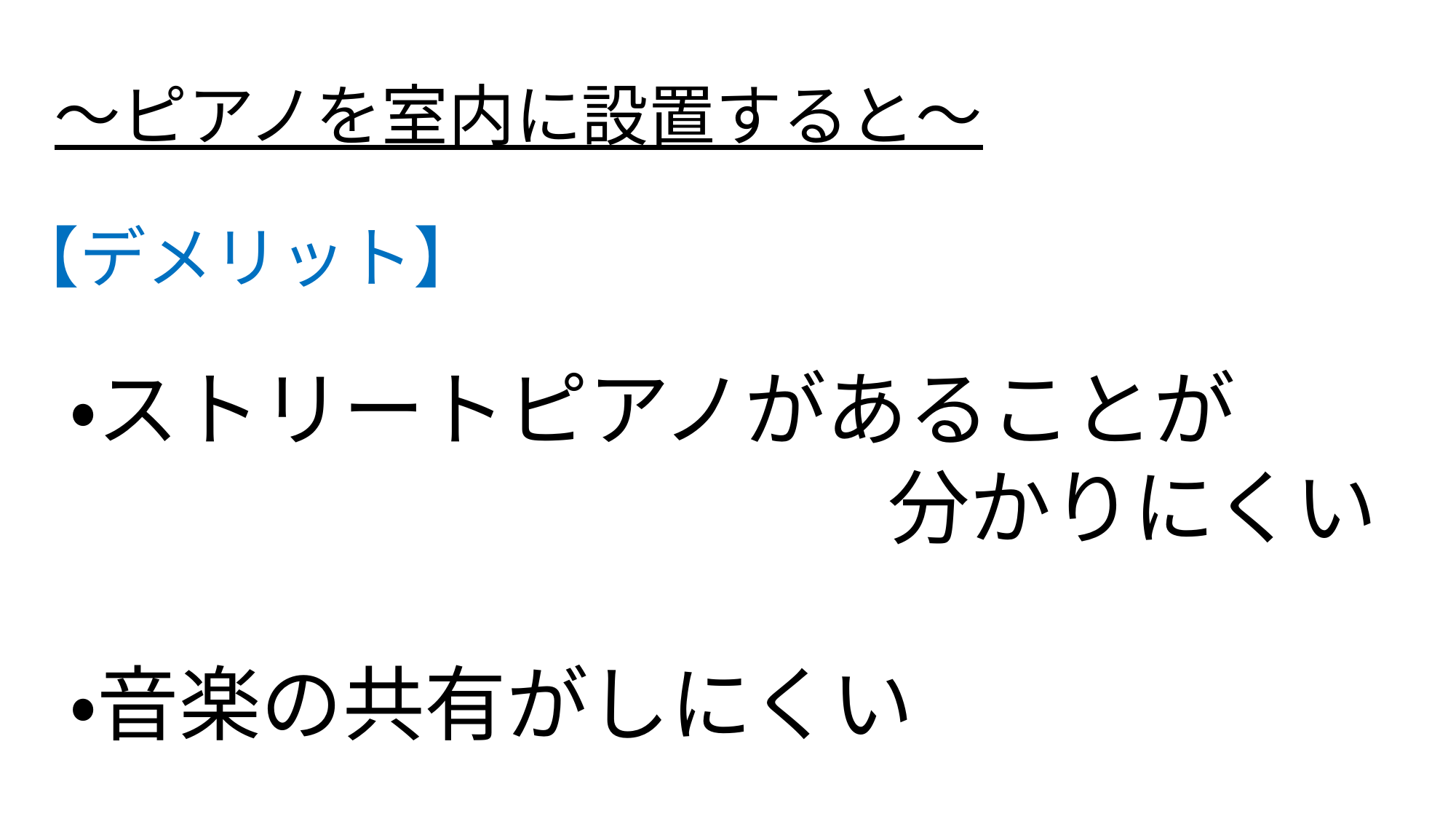

～ピアノを室内に設置すると～
【デメリット】
・ストリートピアノがあることが
　　　　　　　　　　分かりにくい

・音楽の共有がしにくい